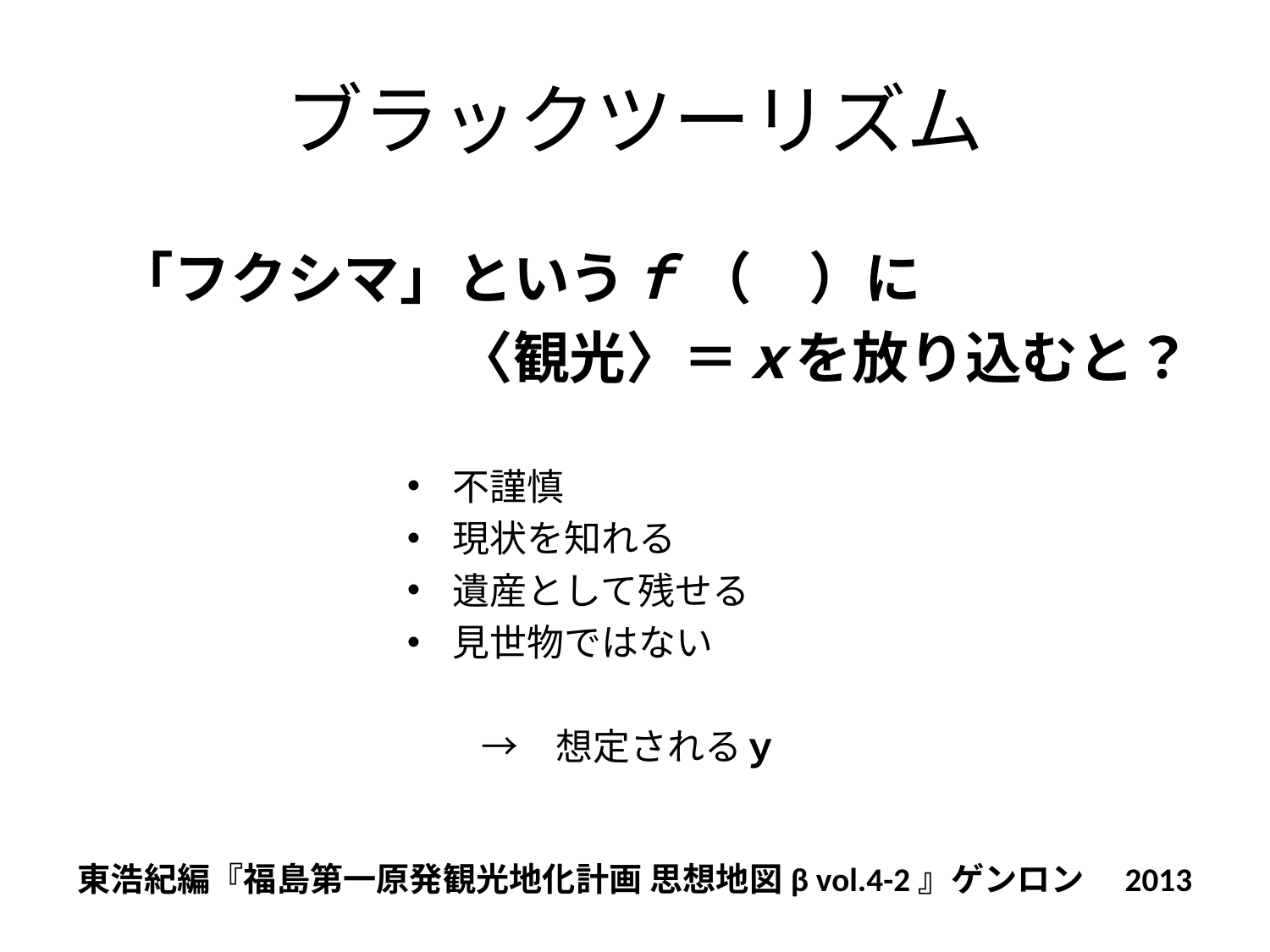

# ブラックツーリズム
「フクシマ」というｆ （　）に
　　　　　　〈観光〉＝ｘを放り込むと？
不謹慎
現状を知れる
遺産として残せる
見世物ではない

　　→　想定されるｙ
東浩紀編『福島第一原発観光地化計画 思想地図β vol.4-2』ゲンロン　2013